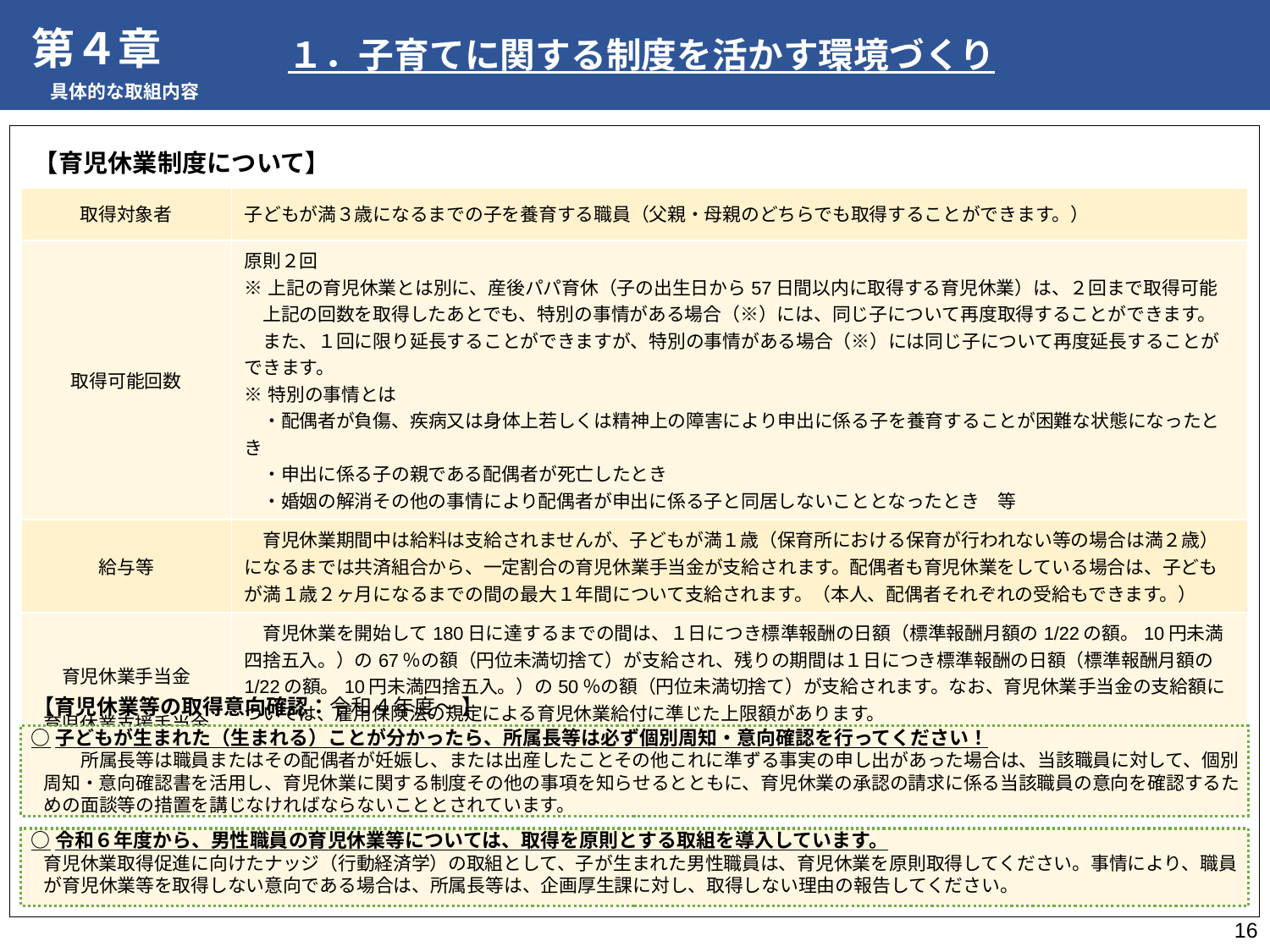

第４章
具体的な取組内容
　１．子育てに関する制度を活かす環境づくり

| 【育児休業制度について】 |  |
| --- | --- |
| 取得対象者 | 子どもが満３歳になるまでの子を養育する職員（父親・母親のどちらでも取得することができます。） |
| 取得可能回数 | 原則２回 ※上記の育児休業とは別に、産後パパ育休（子の出生日から57日間以内に取得する育児休業）は、２回まで取得可能 　上記の回数を取得したあとでも、特別の事情がある場合（※）には、同じ子について再度取得することができます。 　また、１回に限り延長することができますが、特別の事情がある場合（※）には同じ子について再度延長することができます。 ※特別の事情とは 　・配偶者が負傷、疾病又は身体上若しくは精神上の障害により申出に係る子を養育することが困難な状態になったとき　 　・申出に係る子の親である配偶者が死亡したとき 　・婚姻の解消その他の事情により配偶者が申出に係る子と同居しないこととなったとき　等 |
| 給与等 | 育児休業期間中は給料は支給されませんが、子どもが満１歳（保育所における保育が行われない等の場合は満２歳）になるまでは共済組合から、一定割合の育児休業手当金が支給されます。配偶者も育児休業をしている場合は、子どもが満１歳２ヶ月になるまでの間の最大１年間について支給されます。（本人、配偶者それぞれの受給もできます。） |
| 育児休業手当金 育児休業支援手当金 | 育児休業を開始して180日に達するまでの間は、１日につき標準報酬の日額（標準報酬月額の1/22の額。10円未満四捨五入。）の67％の額（円位未満切捨て）が支給され、残りの期間は１日につき標準報酬の日額（標準報酬月額の1/22の額。10円未満四捨五入。）の50％の額（円位未満切捨て）が支給されます。なお、育児休業手当金の支給額については、雇用保険法の規定による育児休業給付に準じた上限額があります。 　また、令和７年４月１日より、組合員及びその配偶者の方が対象期間内に育児休業等を１４日以上取得した場合、最大28日間、標準報酬の日額の13％の額が育児休業支援手当金として支給されます。 |
【育児休業等の取得意向確認：令和４年度～ 】
○子どもが生まれた（生まれる）ことが分かったら、所属長等は必ず個別周知・意向確認を行ってください！
　　所属長等は職員またはその配偶者が妊娠し、または出産したことその他これに準ずる事実の申し出があった場合は、当該職員に対して、個別周知・意向確認書を活用し、育児休業に関する制度その他の事項を知らせるとともに、育児休業の承認の請求に係る当該職員の意向を確認するための面談等の措置を講じなければならないこととされています。
○令和６年度から、男性職員の育児休業等については、取得を原則とする取組を導入しています。
育児休業取得促進に向けたナッジ（行動経済学）の取組として、子が生まれた男性職員は、育児休業を原則取得してください。事情により、職員が育児休業等を取得しない意向である場合は、所属長等は、企画厚生課に対し、取得しない理由の報告してください。
16